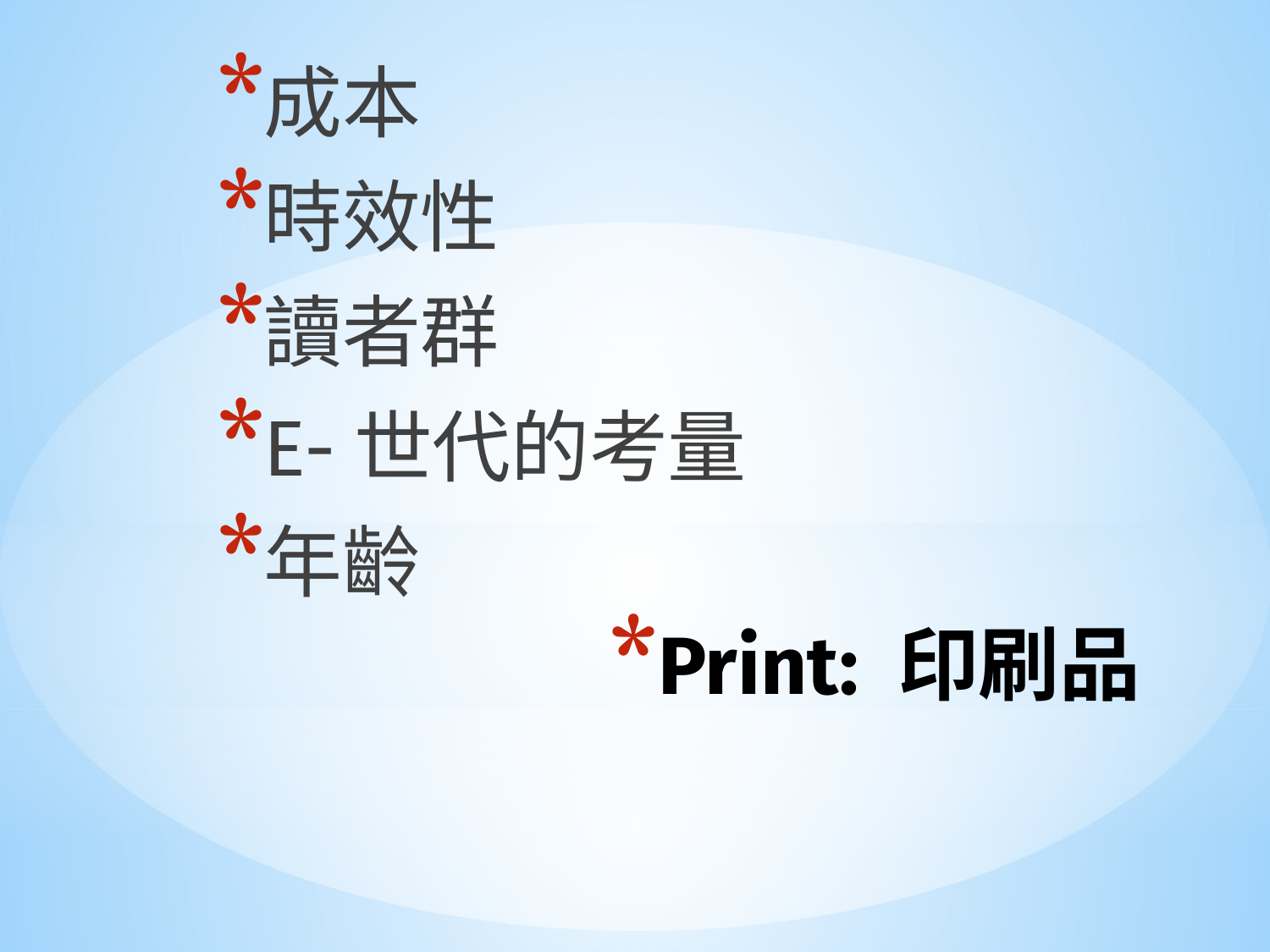

成本
時效性
讀者群
E-世代的考量
年齡

# Print: 印刷品